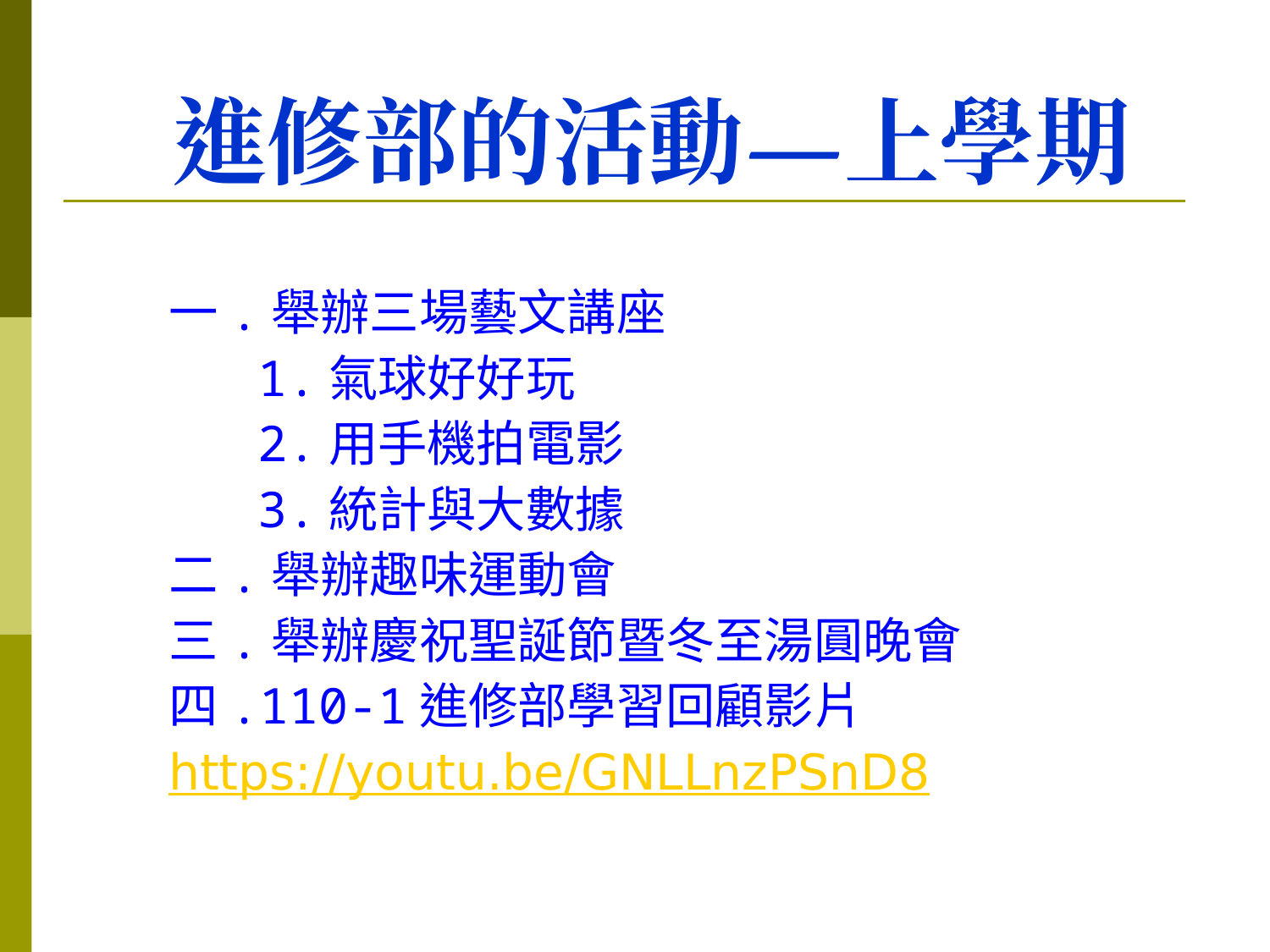

# 進修部的活動—上學期
一.舉辦三場藝文講座
   1.氣球好好玩
   2.用手機拍電影
   3.統計與大數據
二.舉辦趣味運動會
三.舉辦慶祝聖誕節暨冬至湯圓晚會
四.110-1進修部學習回顧影片
https://youtu.be/GNLLnzPSnD8